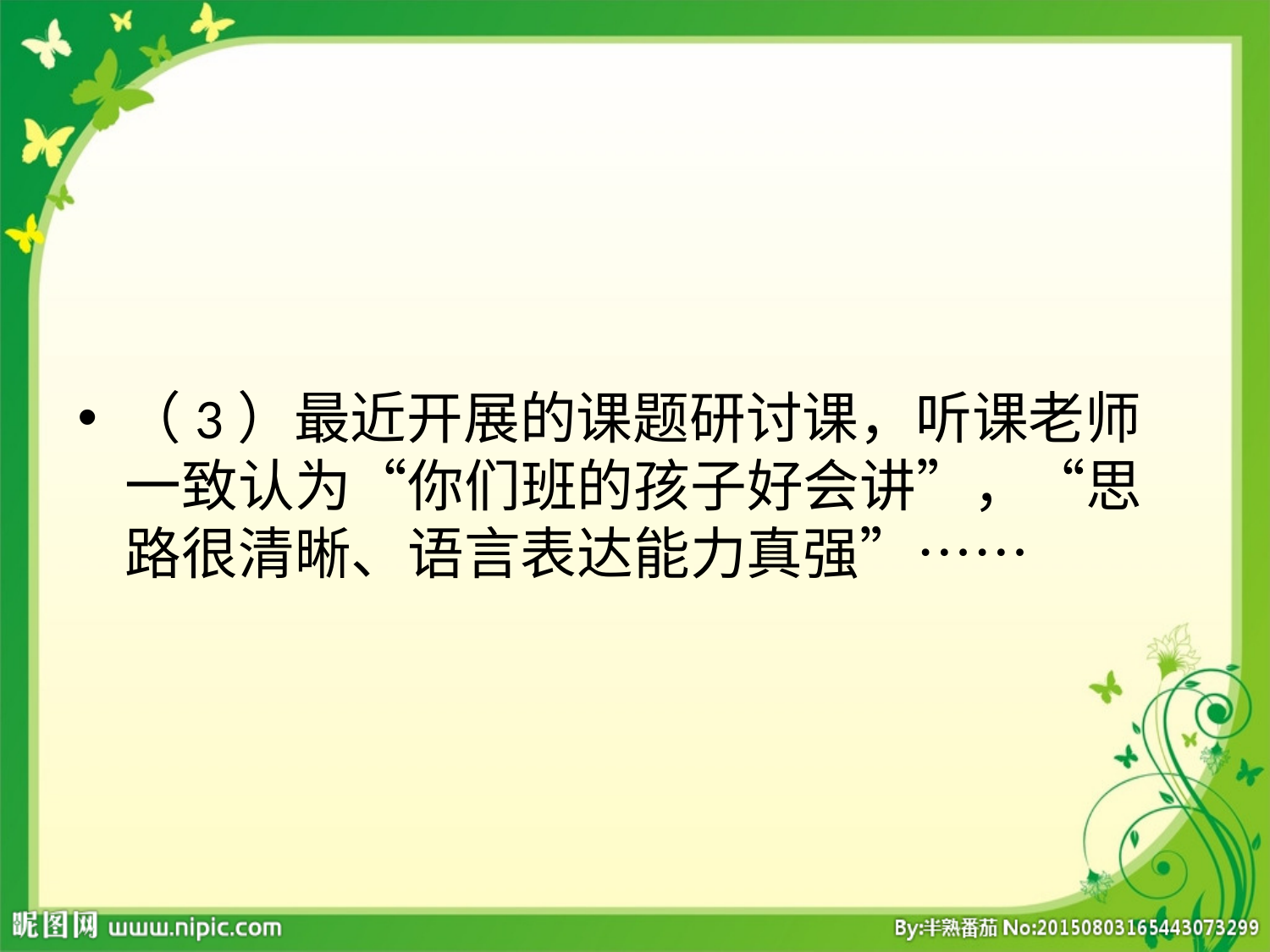

（3）最近开展的课题研讨课，听课老师一致认为“你们班的孩子好会讲”，“思路很清晰、语言表达能力真强”……